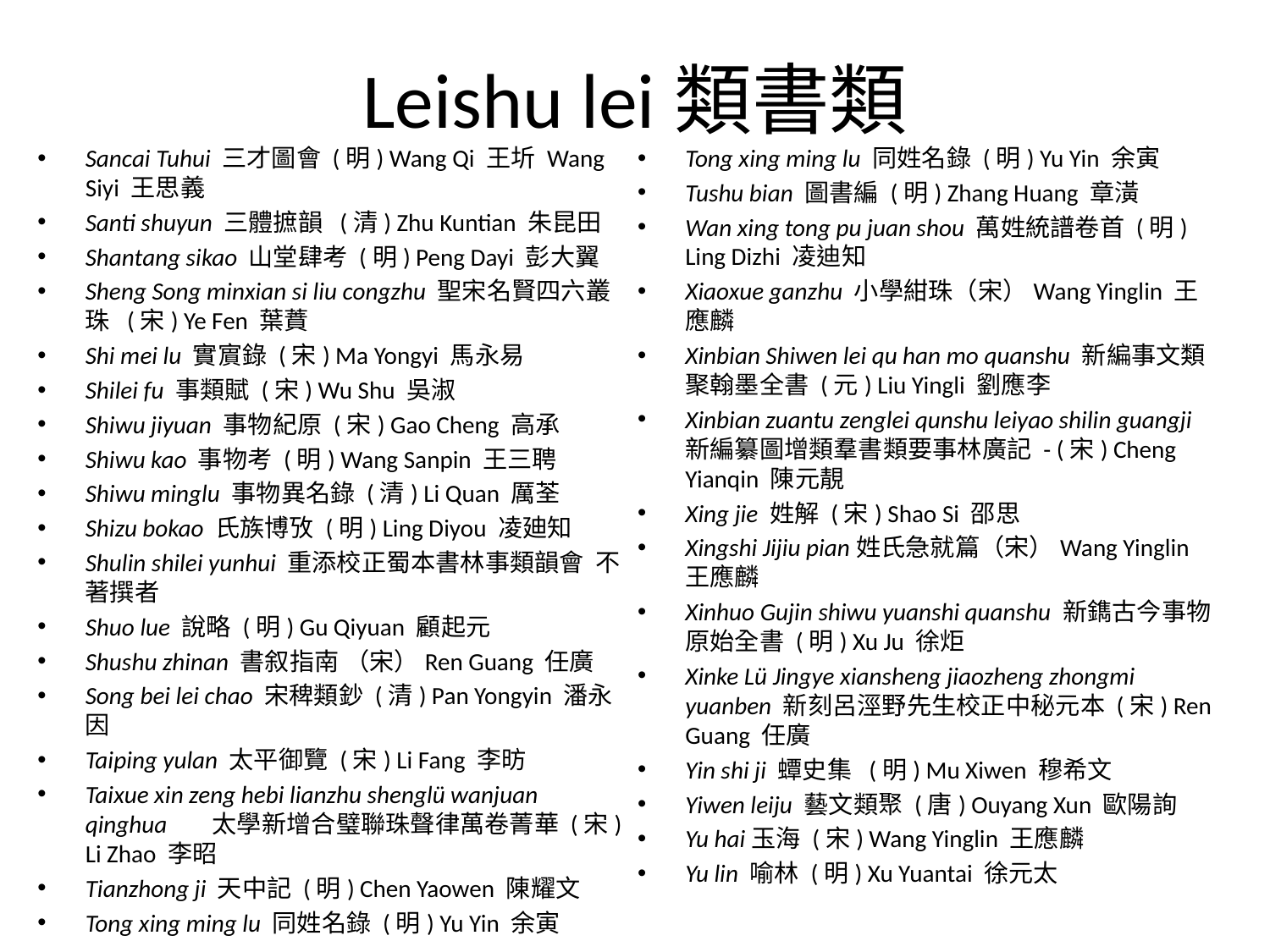

# Leishu lei類書類
Sancai Tuhui 三才圖會 (明) Wang Qi 王圻 Wang Siyi 王思義
Santi shuyun 三體摭韻  (清) Zhu Kuntian 朱昆田
Shantang sikao 山堂肆考 (明) Peng Dayi 彭大翼
Sheng Song minxian si liu congzhu 聖宋名賢四六叢珠  (宋) Ye Fen 葉蕡
Shi mei lu 實賔錄 (宋) Ma Yongyi 馬永易
Shilei fu 事類賦 (宋) Wu Shu 吳淑
Shiwu jiyuan 事物紀原 (宋) Gao Cheng 高承
Shiwu kao 事物考 (明) Wang Sanpin 王三聘
Shiwu minglu 事物異名錄 (清) Li Quan 厲荃
Shizu bokao 氏族博攷 (明) Ling Diyou 凌廸知
Shulin shilei yunhui 重添校正蜀本書林事類韻會  不著撰者
Shuo lue 說略 (明) Gu Qiyuan 顧起元
Shushu zhinan 書叙指南 （宋）Ren Guang 任廣
Song bei lei chao 宋稗類鈔 (清) Pan Yongyin 潘永因
Taiping yulan 太平御覽 (宋) Li Fang 李昉
Taixue xin zeng hebi lianzhu shenglü wanjuan qinghua	太學新增合璧聯珠聲律萬卷菁華 (宋) Li Zhao 李昭
Tianzhong ji 天中記 (明) Chen Yaowen 陳耀文
Tong xing ming lu 同姓名錄 (明) Yu Yin 余寅
Tong xing ming lu 同姓名錄 (明) Yu Yin 余寅
Tushu bian 圖書編 (明) Zhang Huang 章潢
Wan xing tong pu juan shou 萬姓統譜卷首 (明) Ling Dizhi 凌迪知
Xiaoxue ganzhu 小學紺珠（宋）Wang Yinglin 王應麟
Xinbian Shiwen lei qu han mo quanshu 新編事文類聚翰墨全書 (元) Liu Yingli 劉應李
Xinbian zuantu zenglei qunshu leiyao shilin guangji 新編纂圖增類羣書類要事林廣記 - (宋) Cheng Yianqin 陳元靚
Xing jie 姓解 (宋) Shao Si 邵思
Xingshi Jijiu pian姓氏急就篇（宋）Wang Yinglin 王應麟
Xinhuo Gujin shiwu yuanshi quanshu 新鐫古今事物原始全書 (明) Xu Ju 徐炬
Xinke Lü Jingye xiansheng jiaozheng zhongmi yuanben 新刻呂涇野先生校正中秘元本 (宋) Ren Guang 任廣
Yin shi ji 蟫史集  (明) Mu Xiwen 穆希文
Yiwen leiju 藝文類聚 (唐) Ouyang Xun 歐陽詢
Yu hai玉海 (宋) Wang Yinglin 王應麟
Yu lin 喻林 (明) Xu Yuantai 徐元太